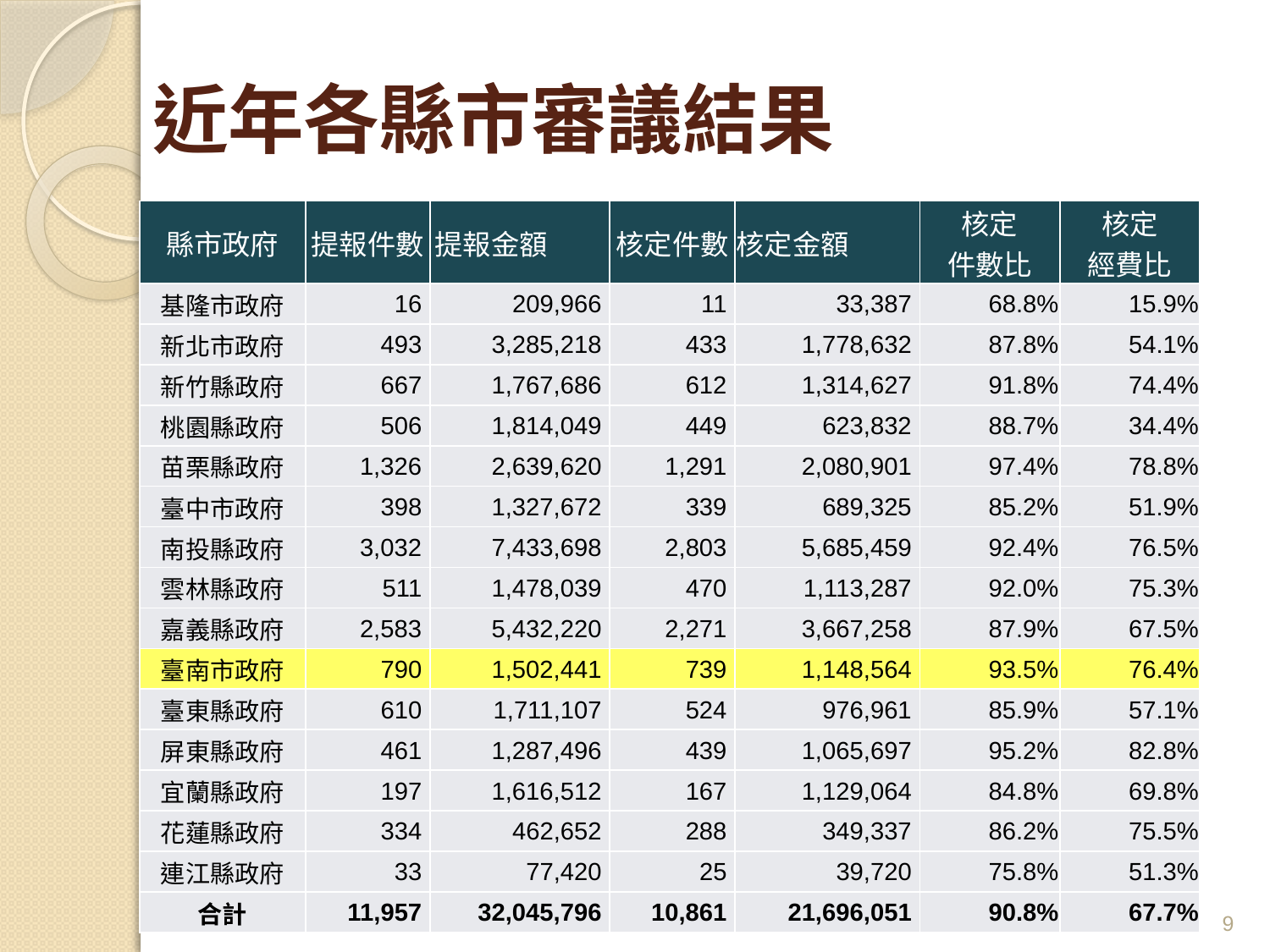

# 近年各縣市審議結果
| 縣市政府 | 提報件數 | 提報金額 | 核定件數 | 核定金額 | 核定 件數比 | 核定 經費比 |
| --- | --- | --- | --- | --- | --- | --- |
| 基隆市政府 | 16 | 209,966 | 11 | 33,387 | 68.8% | 15.9% |
| 新北市政府 | 493 | 3,285,218 | 433 | 1,778,632 | 87.8% | 54.1% |
| 新竹縣政府 | 667 | 1,767,686 | 612 | 1,314,627 | 91.8% | 74.4% |
| 桃園縣政府 | 506 | 1,814,049 | 449 | 623,832 | 88.7% | 34.4% |
| 苗栗縣政府 | 1,326 | 2,639,620 | 1,291 | 2,080,901 | 97.4% | 78.8% |
| 臺中市政府 | 398 | 1,327,672 | 339 | 689,325 | 85.2% | 51.9% |
| 南投縣政府 | 3,032 | 7,433,698 | 2,803 | 5,685,459 | 92.4% | 76.5% |
| 雲林縣政府 | 511 | 1,478,039 | 470 | 1,113,287 | 92.0% | 75.3% |
| 嘉義縣政府 | 2,583 | 5,432,220 | 2,271 | 3,667,258 | 87.9% | 67.5% |
| 臺南市政府 | 790 | 1,502,441 | 739 | 1,148,564 | 93.5% | 76.4% |
| 臺東縣政府 | 610 | 1,711,107 | 524 | 976,961 | 85.9% | 57.1% |
| 屏東縣政府 | 461 | 1,287,496 | 439 | 1,065,697 | 95.2% | 82.8% |
| 宜蘭縣政府 | 197 | 1,616,512 | 167 | 1,129,064 | 84.8% | 69.8% |
| 花蓮縣政府 | 334 | 462,652 | 288 | 349,337 | 86.2% | 75.5% |
| 連江縣政府 | 33 | 77,420 | 25 | 39,720 | 75.8% | 51.3% |
| 合計 | 11,957 | 32,045,796 | 10,861 | 21,696,051 | 90.8% | 67.7% |
9